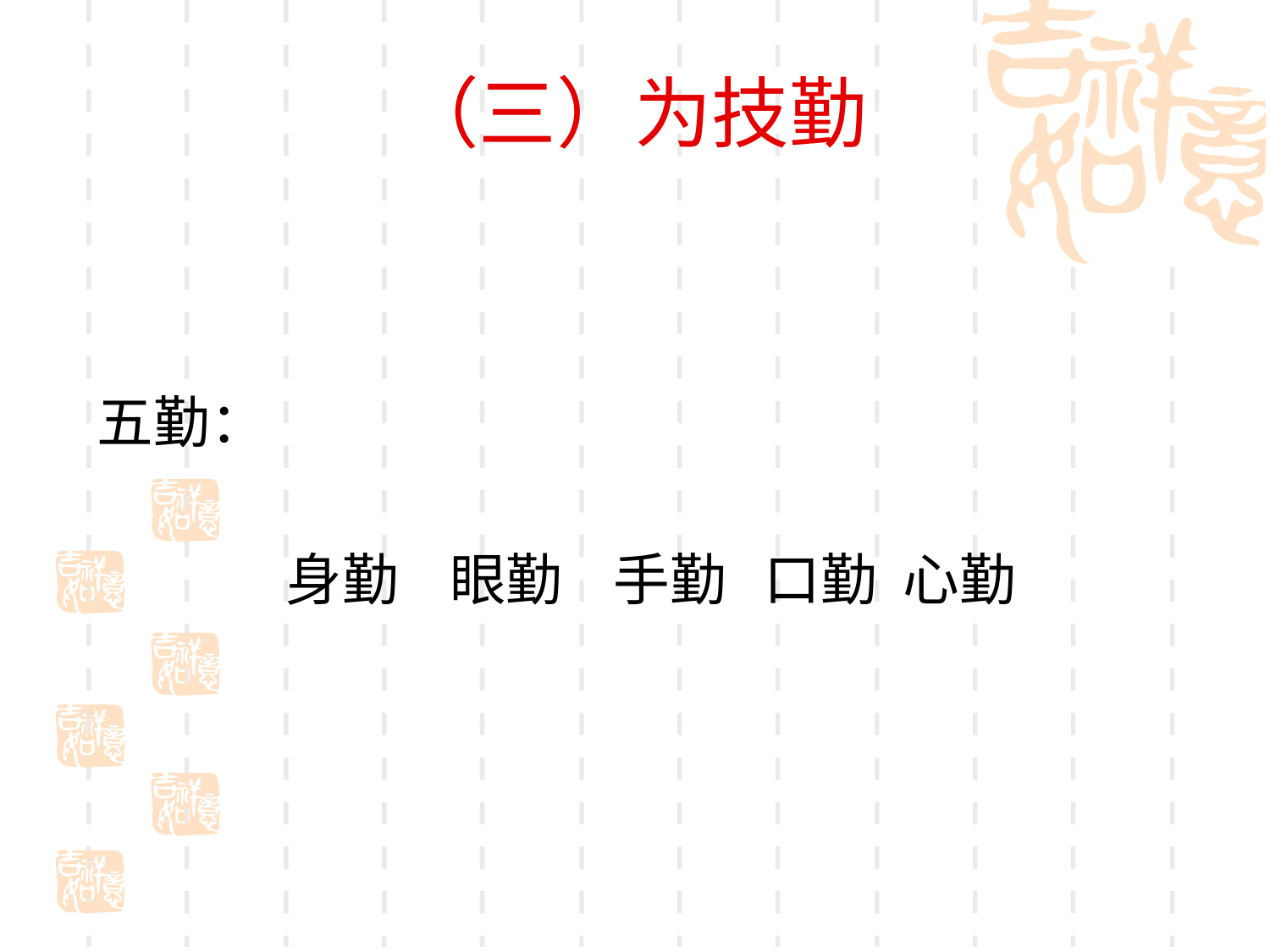

# （三）为技勤

五勤：

身勤    眼勤    手勤   口勤  心勤